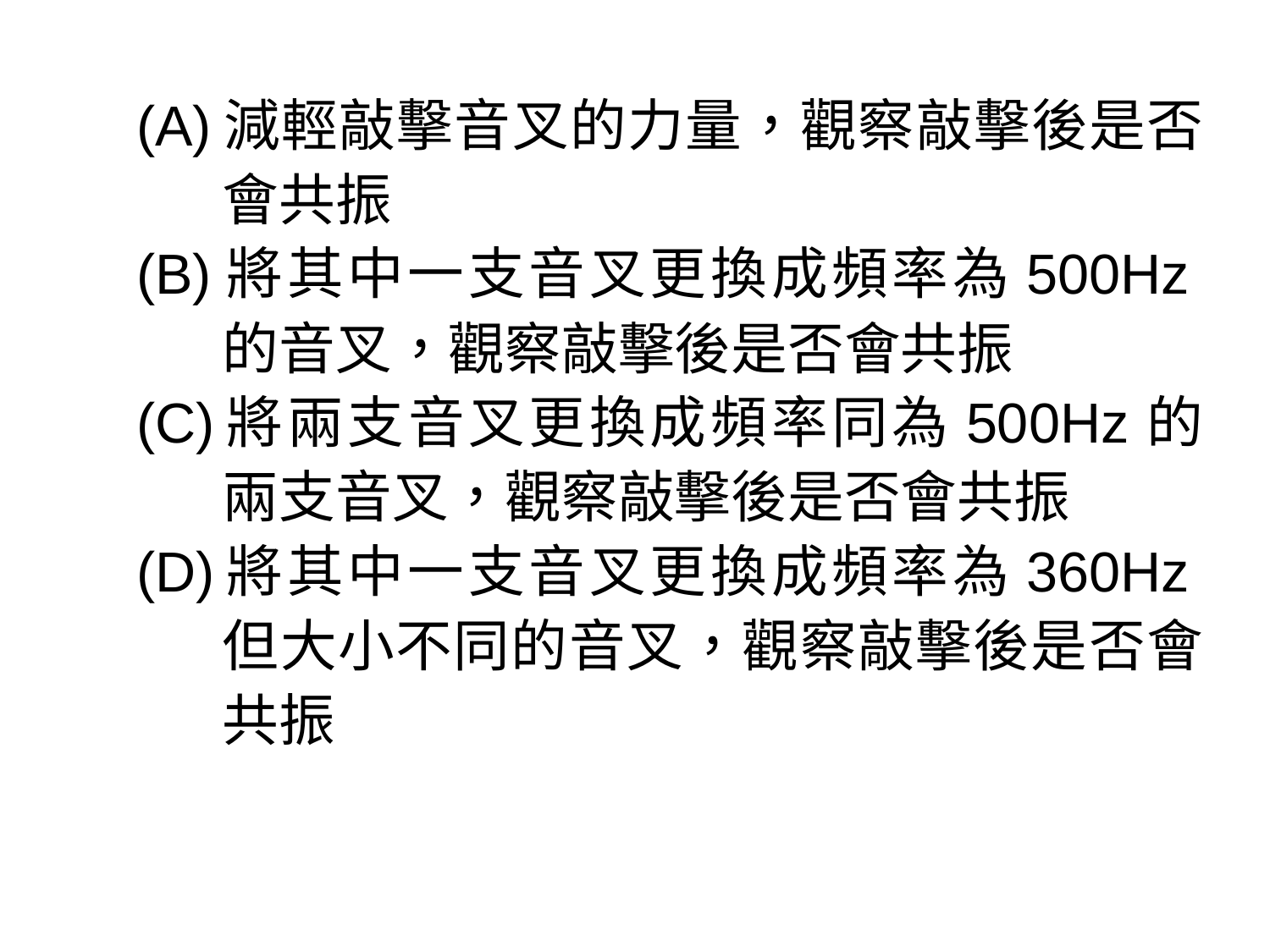

(A)	減輕敲擊音叉的力量，觀察敲擊後是否會共振
(B)	將其中一支音叉更換成頻率為500Hz的音叉，觀察敲擊後是否會共振
(C)	將兩支音叉更換成頻率同為500Hz的兩支音叉，觀察敲擊後是否會共振
(D)	將其中一支音叉更換成頻率為360Hz但大小不同的音叉，觀察敲擊後是否會共振